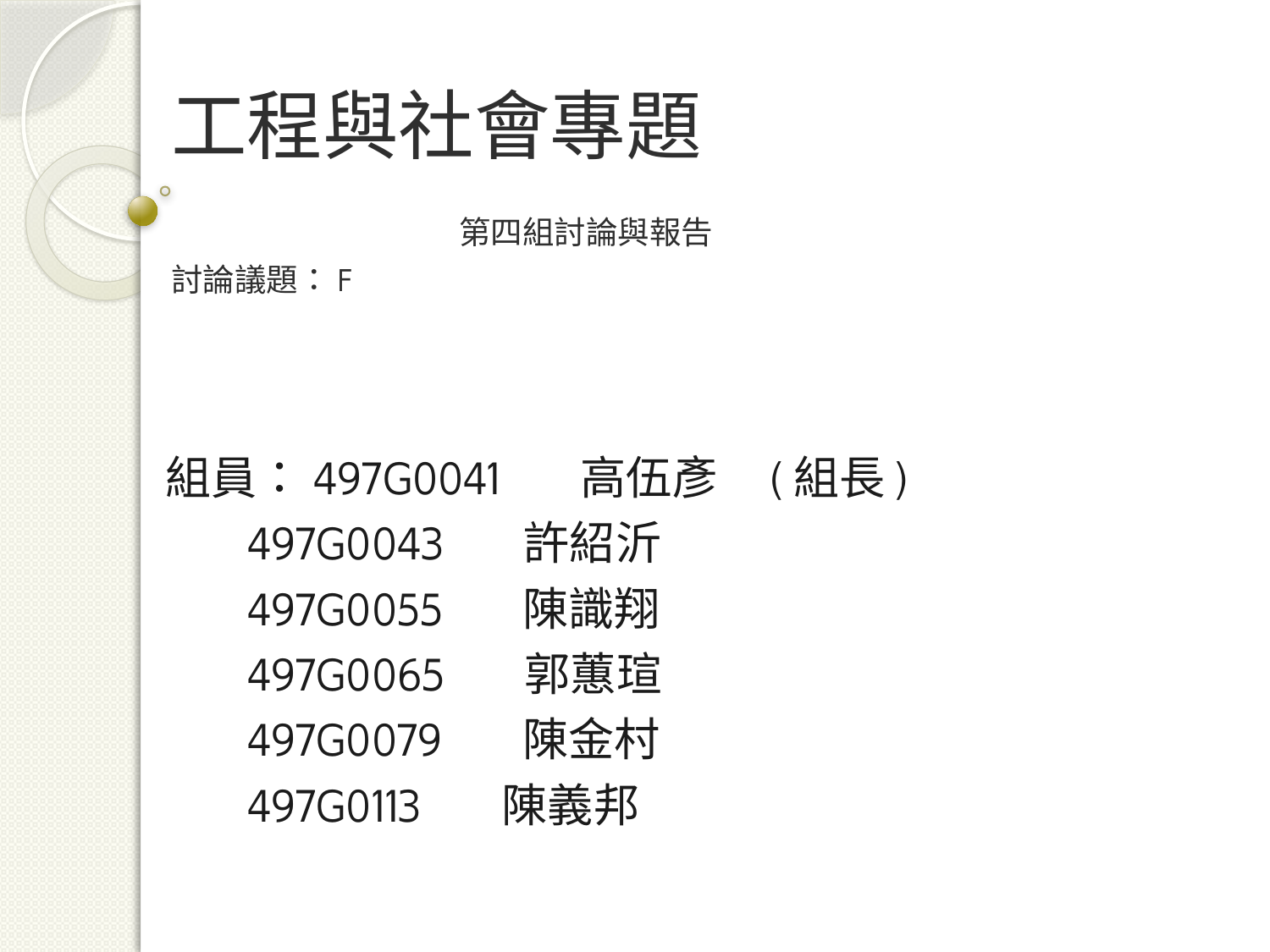

# 工程與社會專題 第四組討論與報告 討論議題：F

組員：497G0041     高伍彥    (組長)
      497G0043     許紹沂
      497G0055     陳識翔
      497G0065     郭蕙瑄
      497G0079     陳金村
      497G0113     陳義邦